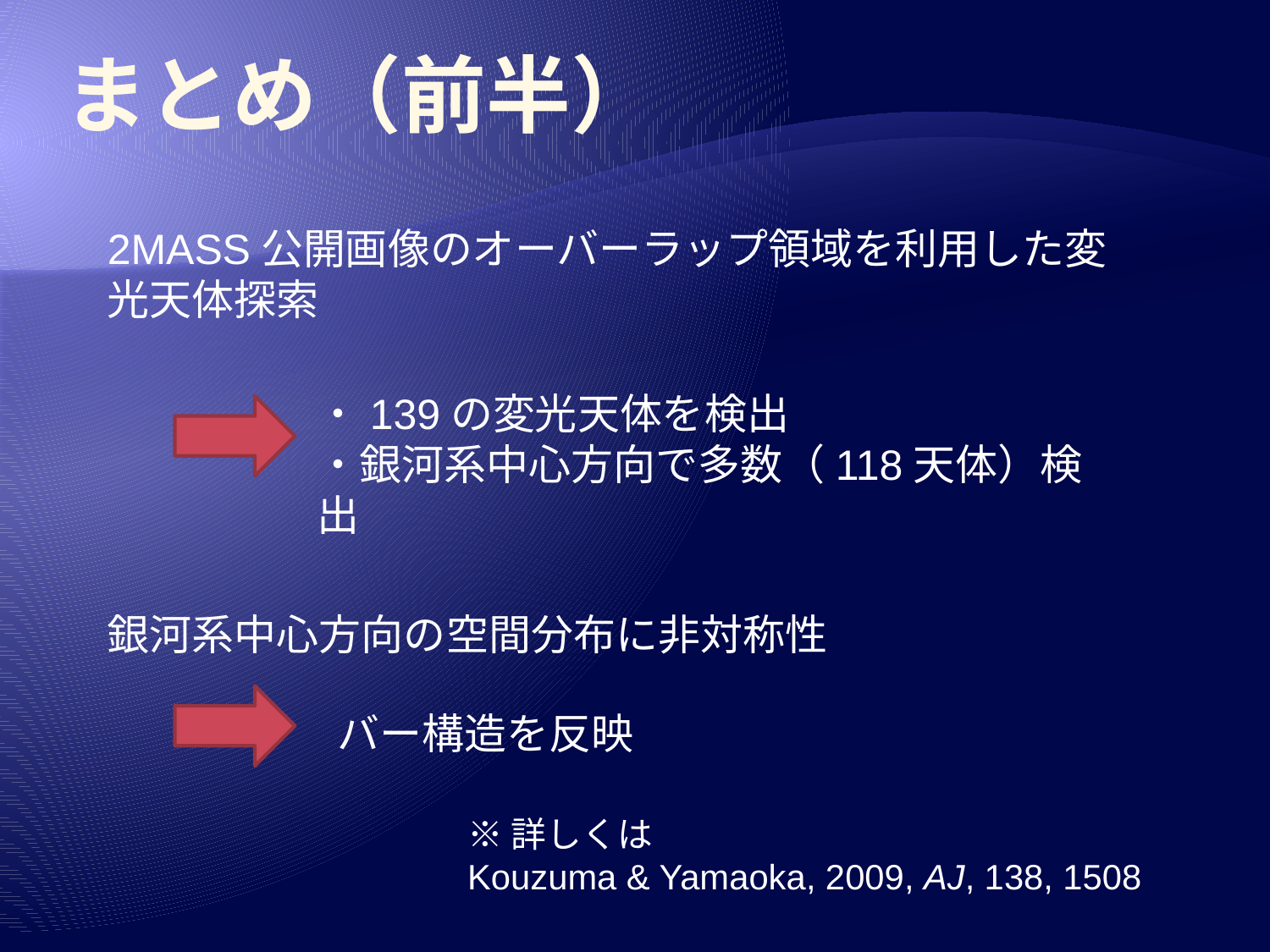

# まとめ（前半）
2MASS公開画像のオーバーラップ領域を利用した変光天体探索
・139の変光天体を検出
・銀河系中心方向で多数（118天体）検出

銀河系中心方向の空間分布に非対称性

バー構造を反映
※詳しくは
Kouzuma & Yamaoka, 2009, AJ, 138, 1508